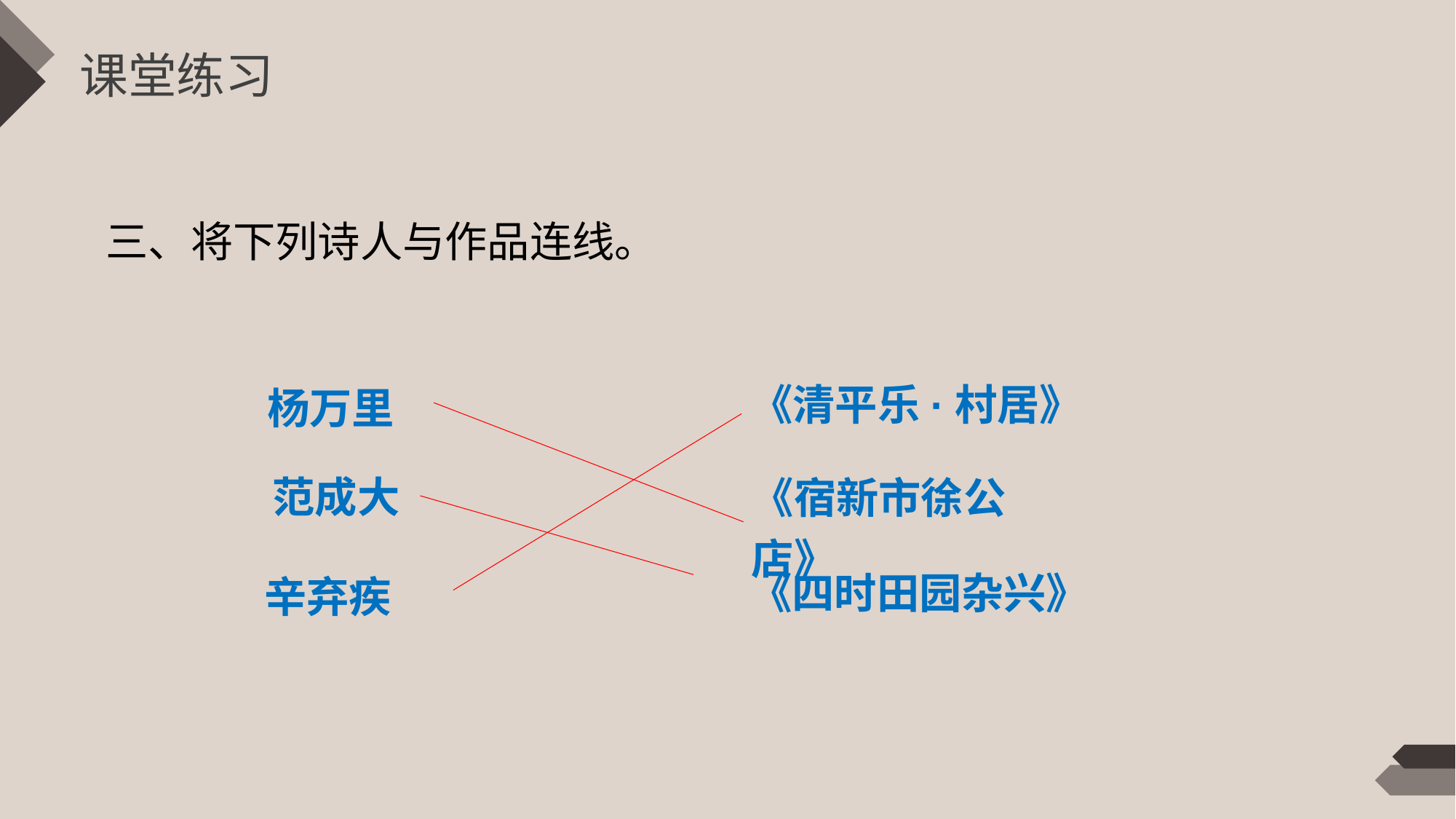

课堂练习
三、将下列诗人与作品连线。
《清平乐·村居》
杨万里
《宿新市徐公店》
范成大
《四时田园杂兴》
辛弃疾